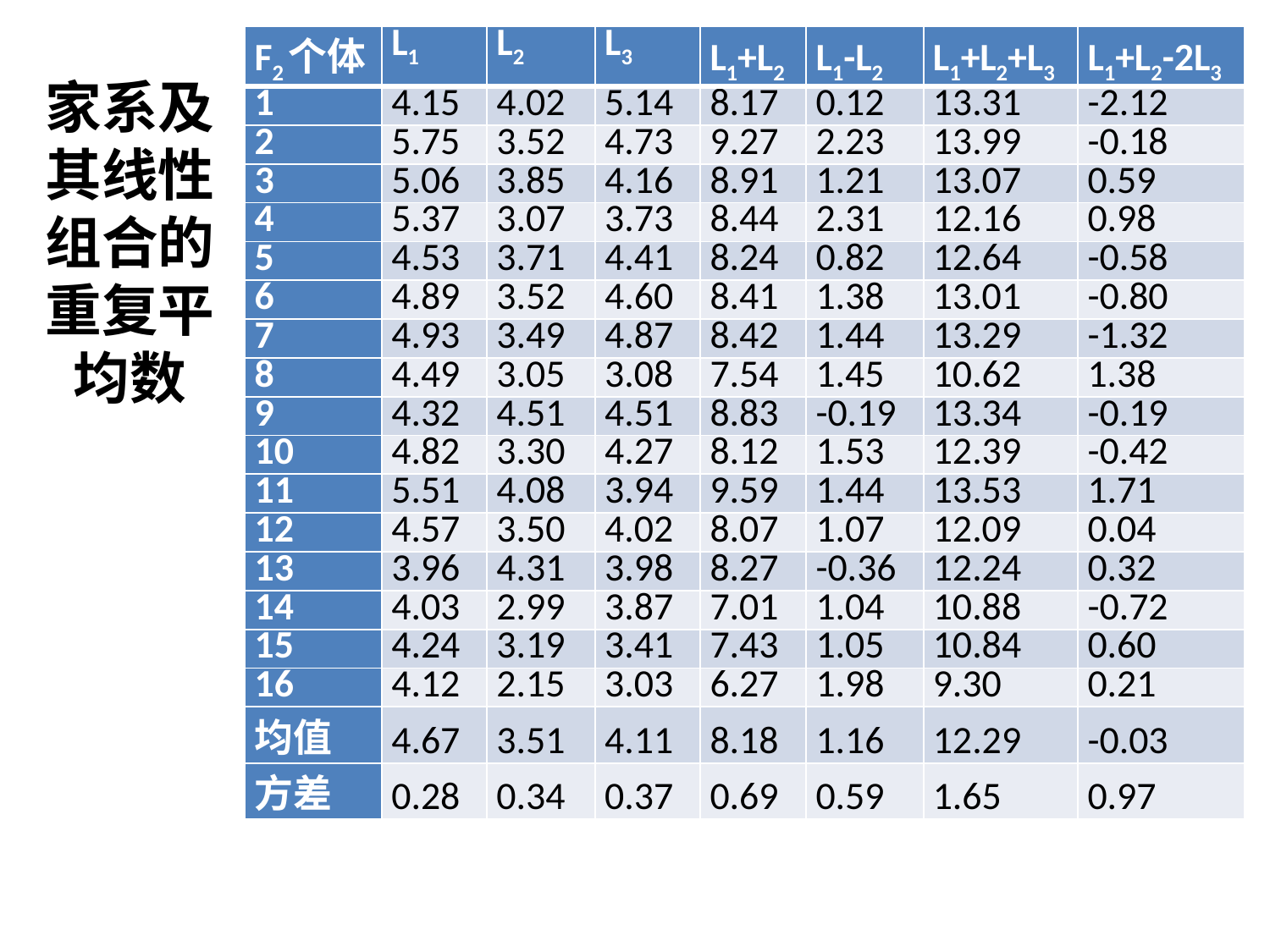

# 家系及其线性组合的重复平均数
| F2个体 | L1 | L2 | L3 | L1+L2 | L1-L2 | L1+L2+L3 | L1+L2-2L3 |
| --- | --- | --- | --- | --- | --- | --- | --- |
| 1 | 4.15 | 4.02 | 5.14 | 8.17 | 0.12 | 13.31 | -2.12 |
| 2 | 5.75 | 3.52 | 4.73 | 9.27 | 2.23 | 13.99 | -0.18 |
| 3 | 5.06 | 3.85 | 4.16 | 8.91 | 1.21 | 13.07 | 0.59 |
| 4 | 5.37 | 3.07 | 3.73 | 8.44 | 2.31 | 12.16 | 0.98 |
| 5 | 4.53 | 3.71 | 4.41 | 8.24 | 0.82 | 12.64 | -0.58 |
| 6 | 4.89 | 3.52 | 4.60 | 8.41 | 1.38 | 13.01 | -0.80 |
| 7 | 4.93 | 3.49 | 4.87 | 8.42 | 1.44 | 13.29 | -1.32 |
| 8 | 4.49 | 3.05 | 3.08 | 7.54 | 1.45 | 10.62 | 1.38 |
| 9 | 4.32 | 4.51 | 4.51 | 8.83 | -0.19 | 13.34 | -0.19 |
| 10 | 4.82 | 3.30 | 4.27 | 8.12 | 1.53 | 12.39 | -0.42 |
| 11 | 5.51 | 4.08 | 3.94 | 9.59 | 1.44 | 13.53 | 1.71 |
| 12 | 4.57 | 3.50 | 4.02 | 8.07 | 1.07 | 12.09 | 0.04 |
| 13 | 3.96 | 4.31 | 3.98 | 8.27 | -0.36 | 12.24 | 0.32 |
| 14 | 4.03 | 2.99 | 3.87 | 7.01 | 1.04 | 10.88 | -0.72 |
| 15 | 4.24 | 3.19 | 3.41 | 7.43 | 1.05 | 10.84 | 0.60 |
| 16 | 4.12 | 2.15 | 3.03 | 6.27 | 1.98 | 9.30 | 0.21 |
| 均值 | 4.67 | 3.51 | 4.11 | 8.18 | 1.16 | 12.29 | -0.03 |
| 方差 | 0.28 | 0.34 | 0.37 | 0.69 | 0.59 | 1.65 | 0.97 |